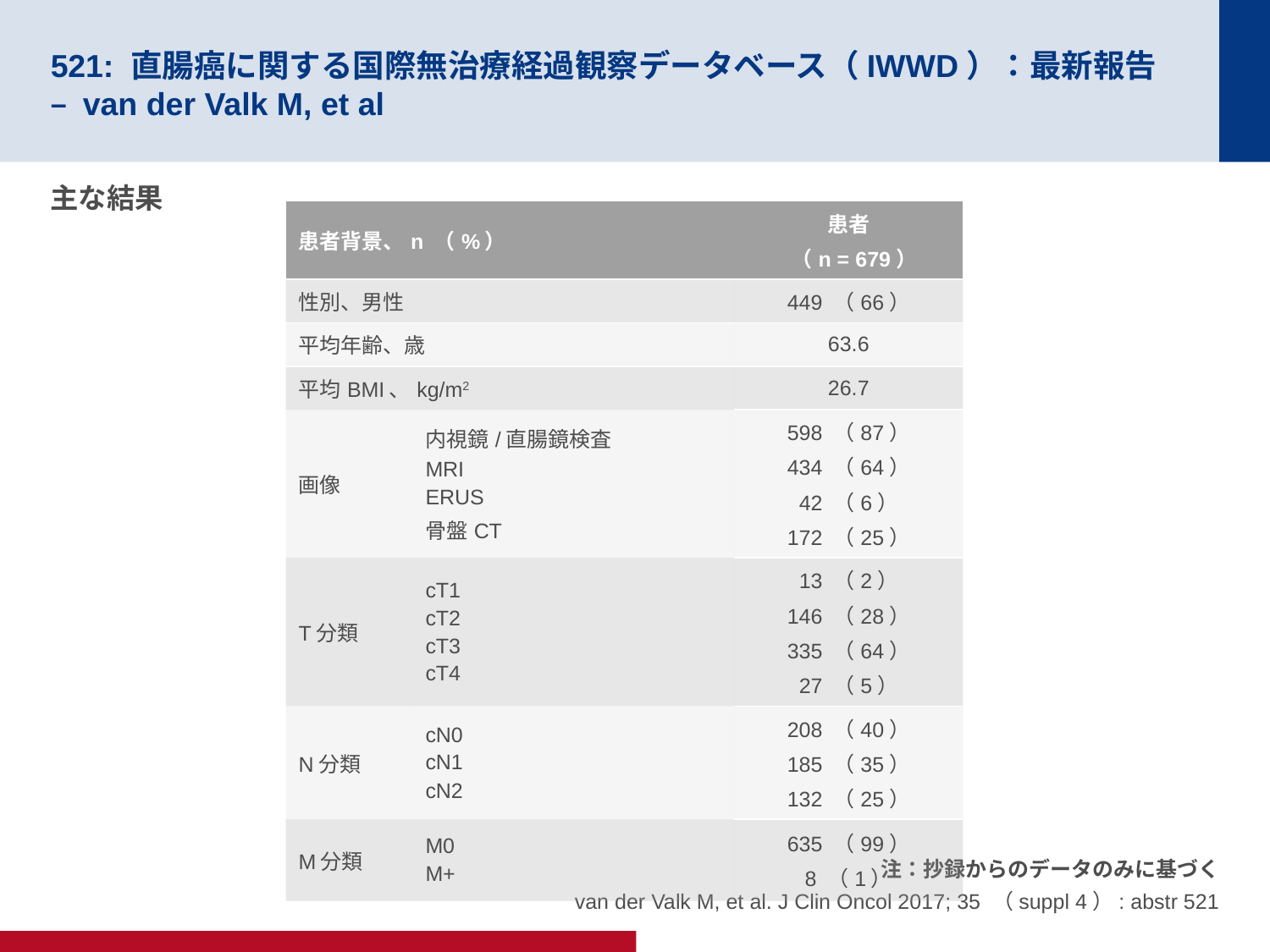

# 521: 直腸癌に関する国際無治療経過観察データベース（IWWD）：最新報告 – van der Valk M, et al
主な結果
| 患者背景、n （%） |  | 患者 （n = 679） |
| --- | --- | --- |
| 性別、男性 |  | 449 （66） |
| 平均年齢、歳 |  | 63.6 |
| 平均BMI、kg/m2 |  | 26.7 |
| 画像 | 内視鏡/直腸鏡検査 MRI ERUS 骨盤CT | 598 （87） 434 （64） 42 （6） 172 （25） |
| T分類 | cT1 cT2 cT3 cT4 | 13 （2） 146 （28） 335 （64） 27 （5） |
| N分類 | cN0 cN1 cN2 | 208 （40） 185 （35） 132 （25） |
| M分類 | M0 M+ | 635 （99） 8 （1） |
注：抄録からのデータのみに基づく
van der Valk M, et al. J Clin Oncol 2017; 35 （suppl 4）: abstr 521